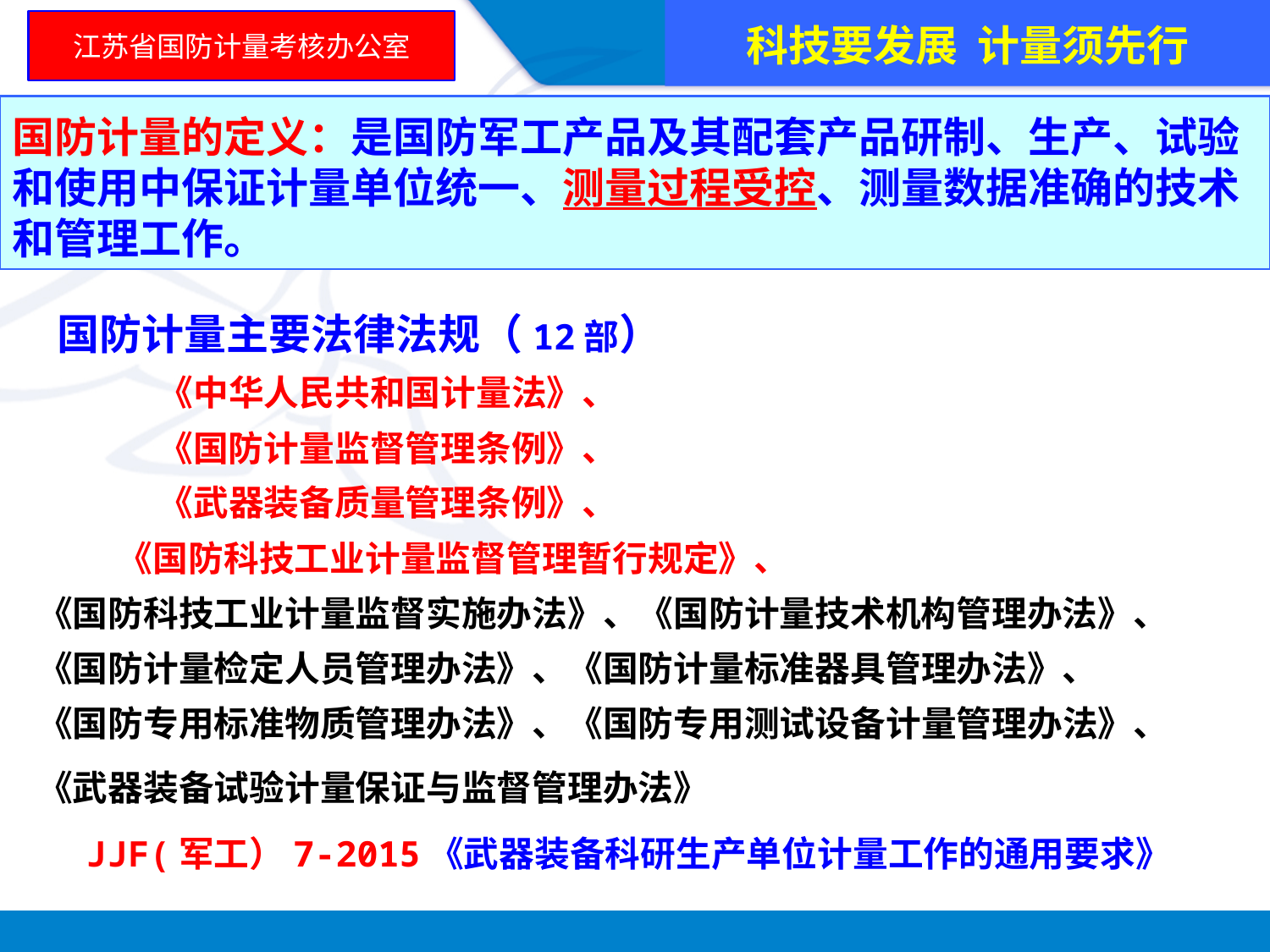

科技要发展  计量须先行
江苏省国防计量考核办公室
国防计量的定义：是国防军工产品及其配套产品研制、生产、试验和使用中保证计量单位统一、测量过程受控、测量数据准确的技术和管理工作。

 国防计量主要法律法规（12部）
               《中华人民共和国计量法》、
               《国防计量监督管理条例》、
               《武器装备质量管理条例》、
          《国防科技工业计量监督管理暂行规定》、
《国防科技工业计量监督实施办法》、《国防计量技术机构管理办法》、
《国防计量检定人员管理办法》、《国防计量标准器具管理办法》、
《国防专用标准物质管理办法》、《国防专用测试设备计量管理办法》、
《武器装备试验计量保证与监督管理办法》
    JJF(军工）7-2015《武器装备科研生产单位计量工作的通用要求》